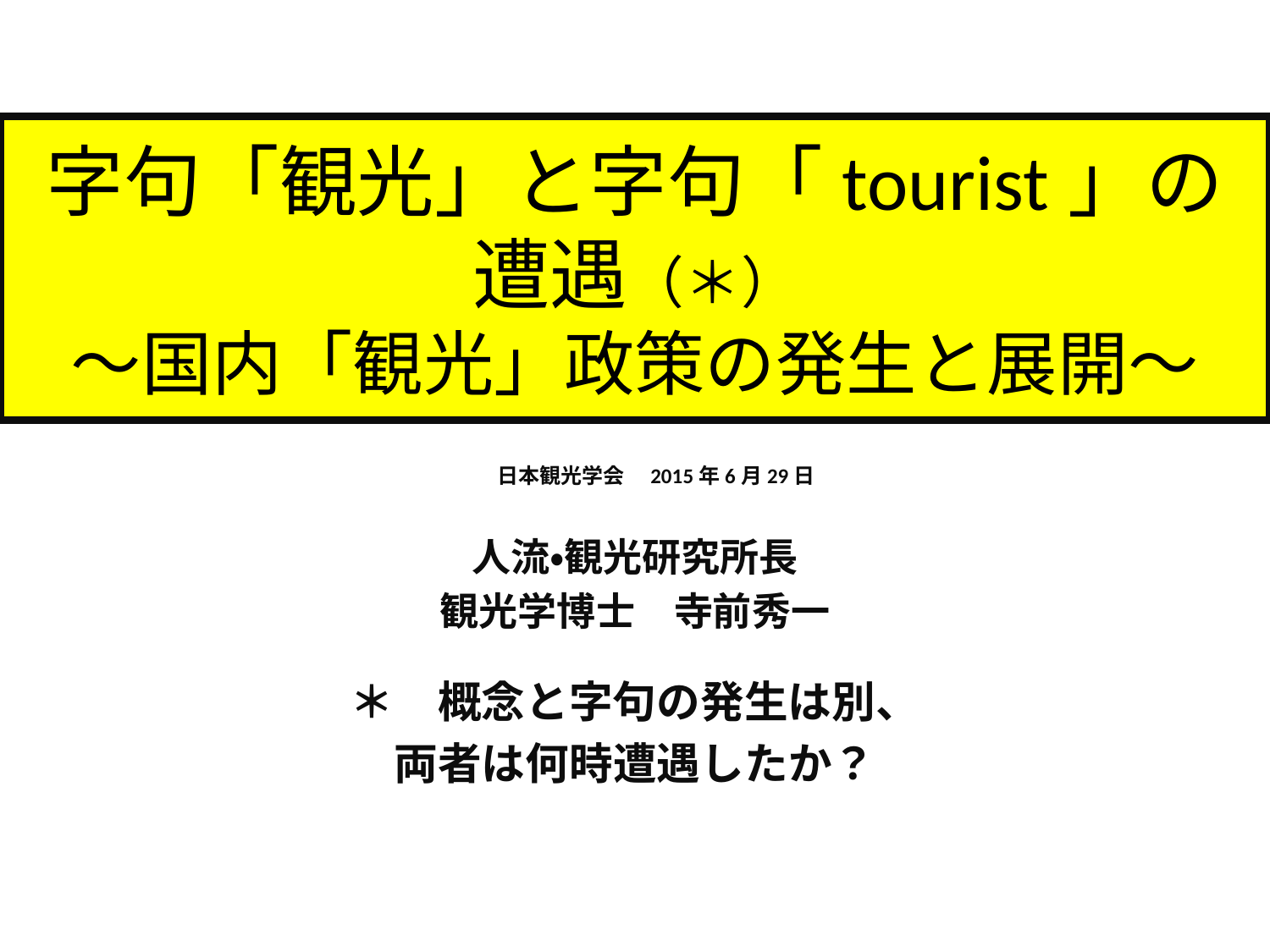

# 字句「観光」と字句「tourist」の遭遇（＊） ～国内「観光」政策の発生と展開～
日本観光学会　2015年6月29日
人流・観光研究所長
観光学博士　寺前秀一

＊　概念と字句の発生は別、
両者は何時遭遇したか？